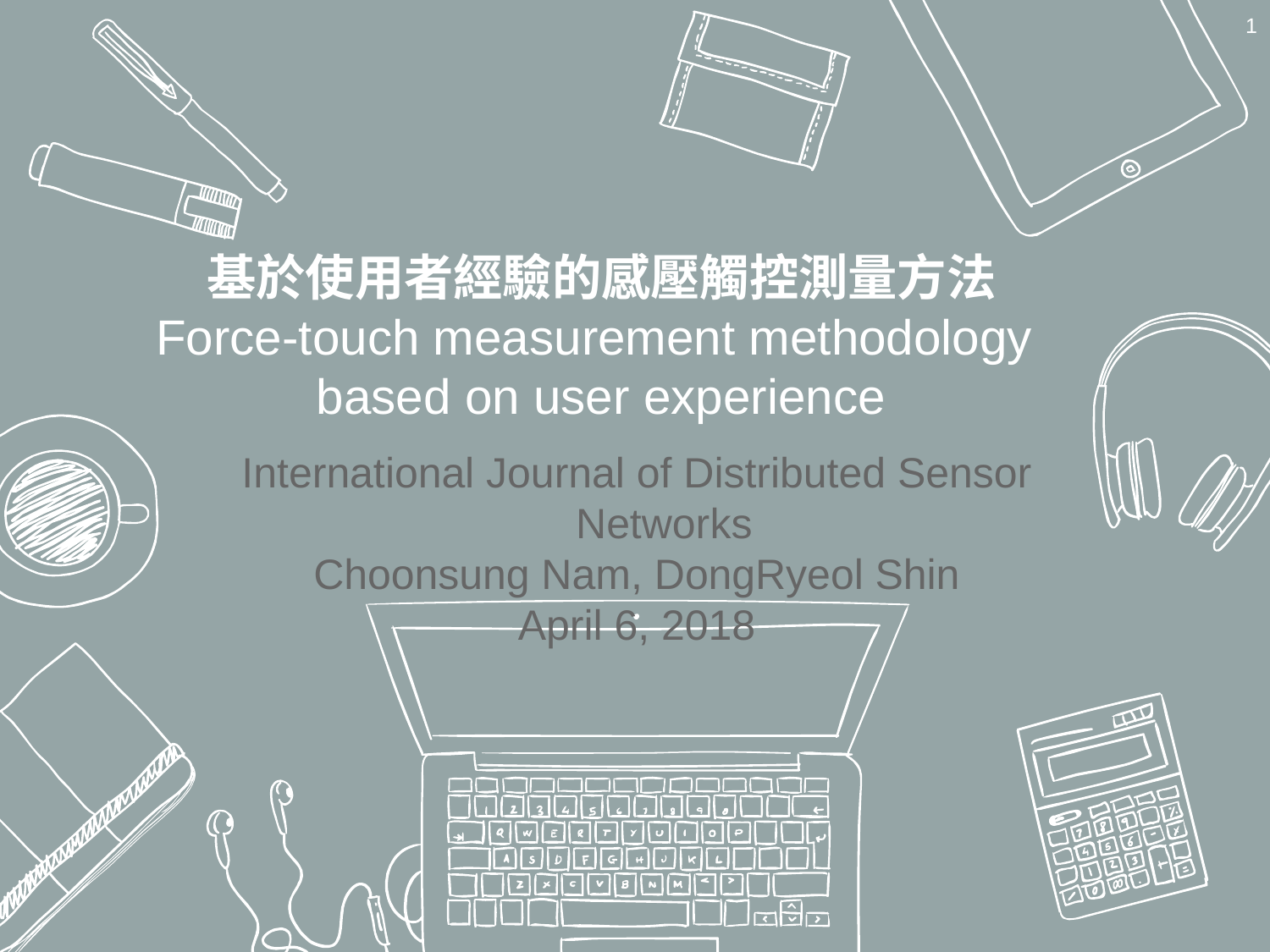

1
# 基於使用者經驗的感壓觸控測量方法 Force-touch measurement methodology based on user experience
International Journal of Distributed Sensor Networks
Choonsung Nam, DongRyeol Shin
April 6, 2018